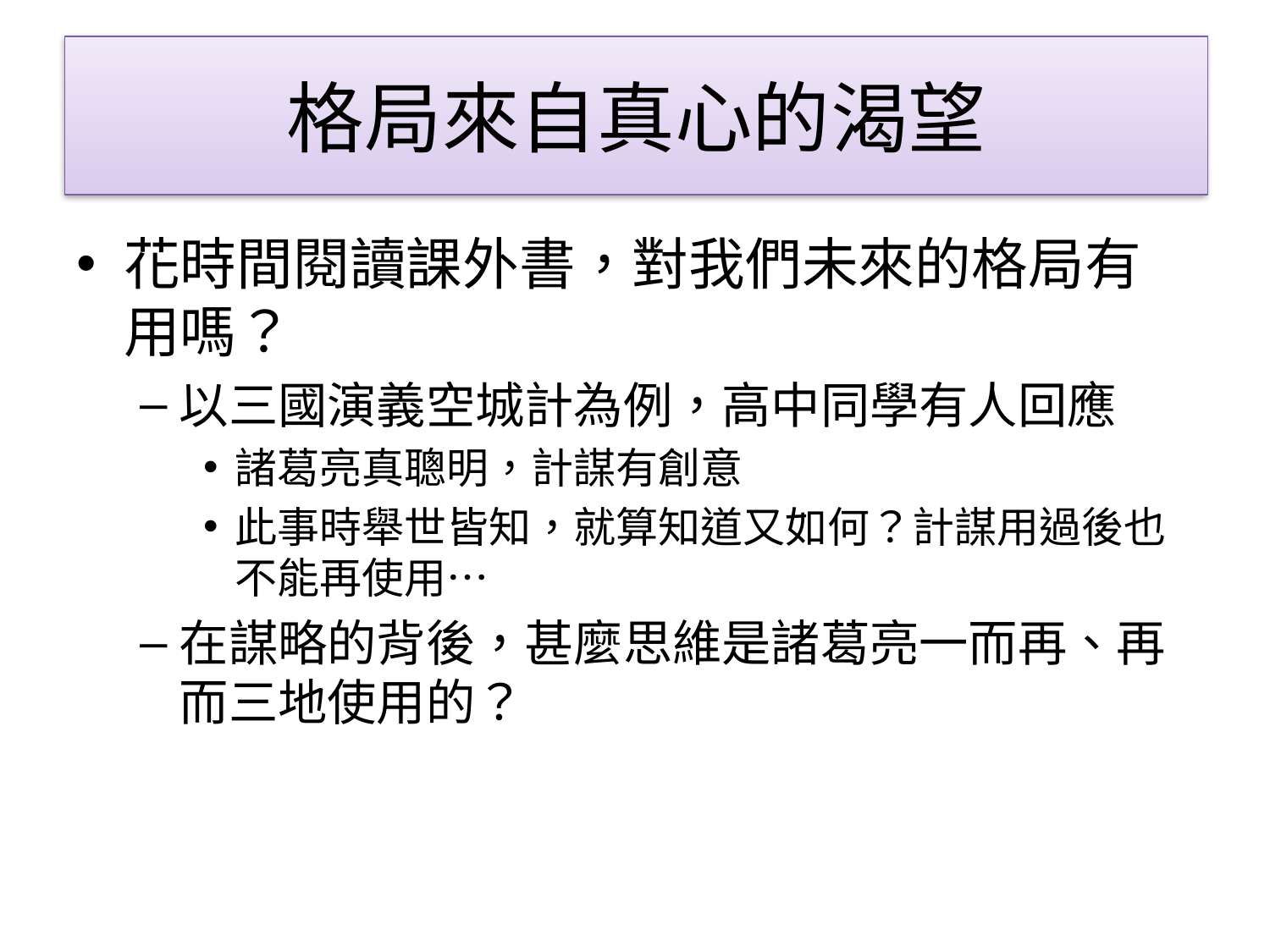

格局來自真心的渴望
#
花時間閱讀課外書，對我們未來的格局有用嗎？
以三國演義空城計為例，高中同學有人回應
諸葛亮真聰明，計謀有創意
此事時舉世皆知，就算知道又如何？計謀用過後也不能再使用…
在謀略的背後，甚麼思維是諸葛亮一而再、再而三地使用的？